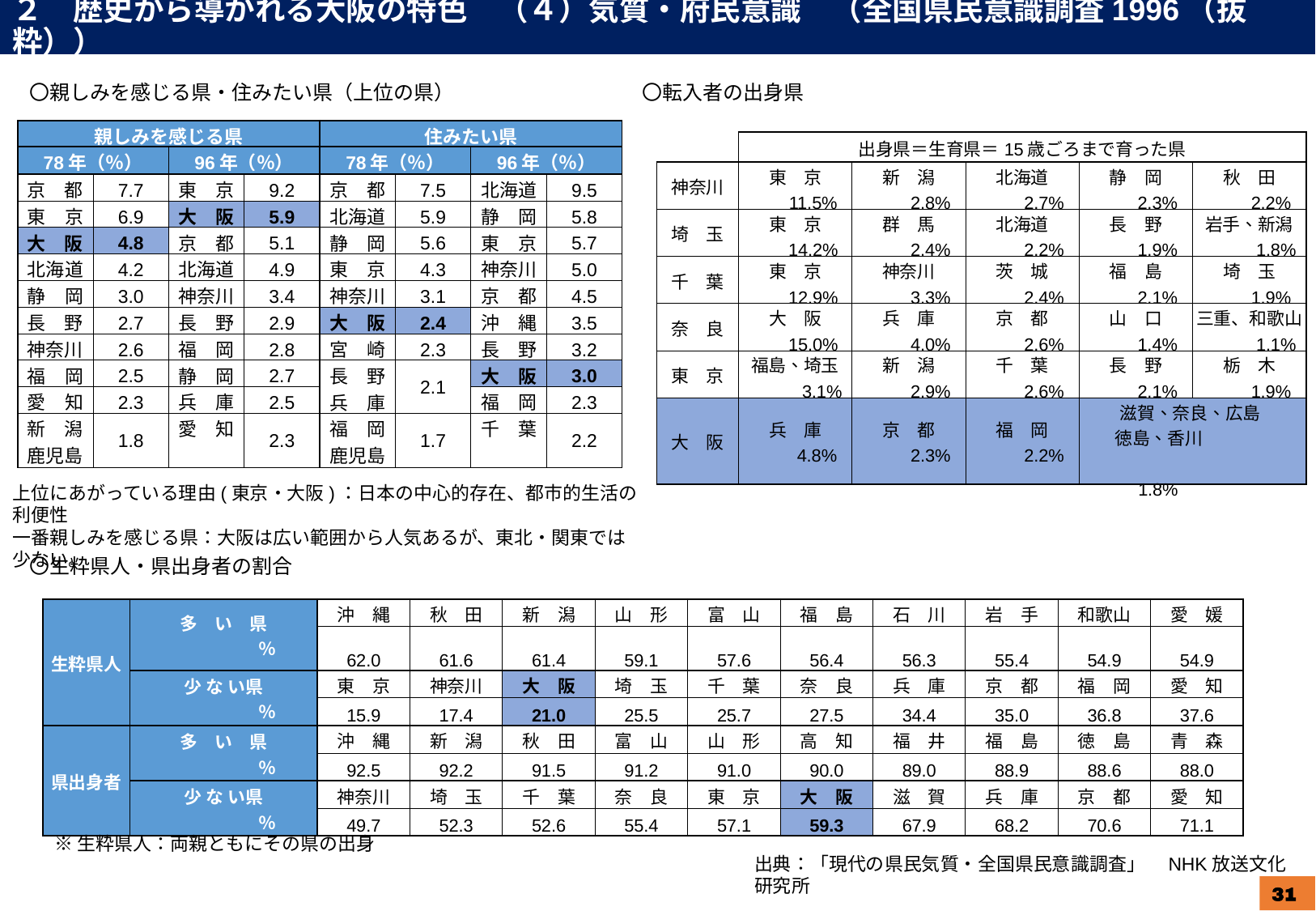

２　歴史から導かれる大阪の特色　（４）気質・府民意識　（全国県民意識調査1996（抜粋））
〇転入者の出身県
〇親しみを感じる県・住みたい県（上位の県）
| 親しみを感じる県 |  |  |  | 住みたい県 |  |  |  |
| --- | --- | --- | --- | --- | --- | --- | --- |
| 78年（％） |  | 96年（％） |  | 78年（％） |  | 96年（％） |  |
| 京　都 | 7.7 | 東　京 | 9.2 | 京　都 | 7.5 | 北海道 | 9.5 |
| 東　京 | 6.9 | 大　阪 | 5.9 | 北海道 | 5.9 | 静　岡 | 5.8 |
| 大　阪 | 4.8 | 京　都 | 5.1 | 静　岡 | 5.6 | 東　京 | 5.7 |
| 北海道 | 4.2 | 北海道 | 4.9 | 東　京 | 4.3 | 神奈川 | 5.0 |
| 静　岡 | 3.0 | 神奈川 | 3.4 | 神奈川 | 3.1 | 京　都 | 4.5 |
| 長　野 | 2.7 | 長　野 | 2.9 | 大　阪 | 2.4 | 沖　縄 | 3.5 |
| 神奈川 | 2.6 | 福　岡 | 2.8 | 宮　崎 | 2.3 | 長　野 | 3.2 |
| 福　岡 | 2.5 | 静　岡 | 2.7 | 長　野 兵　庫 | 2.1 | 大　阪 | 3.0 |
| 愛　知 | 2.3 | 兵　庫 | 2.5 |  |  | 福　岡 | 2.3 |
| 新　潟 鹿児島 | 1.8 | 愛　知 | 2.3 | 福　岡 鹿児島 | 1.7 | 千　葉 | 2.2 |
|  | 出身県＝生育県＝15歳ごろまで育った県 |  |  |  |  |
| --- | --- | --- | --- | --- | --- |
| 神奈川 | 東　京 11.5% | 新　潟 2.8% | 北海道 2.7% | 静　岡 2.3% | 秋　田 2.2% |
| 埼　玉 | 東　京 14.2% | 群　馬 2.4% | 北海道 2.2% | 長　野 1.9% | 岩手、新潟 　 1.8% |
| 千　葉 | 東　京 12.9% | 神奈川 3.3% | 茨　城 2.4% | 福　島 2.1% | 埼　玉 1.9% |
| 奈　良 | 大　阪 15.0% | 兵　庫 4.0% | 京　都 2.6% | 山　口 1.4% | 三重、和歌山 　 1.1% |
| 東　京 | 福島、埼玉 　 3.1% | 新　潟 2.9% | 千　葉 2.6% | 長　野 2.1% | 栃　木 1.9% |
| 大　阪 | 兵　庫 4.8% | 京　都 2.3% | 福　岡 2.2% | 滋賀、奈良、広島 徳島、香川　 　　　 　　　　　　　　　　　　　　　1.8% |  |
上位にあがっている理由(東京・大阪)：日本の中心的存在、都市的生活の利便性
一番親しみを感じる県：大阪は広い範囲から人気あるが、東北・関東では少ない。
〇生粋県人・県出身者の割合
| 生粋県人 | 多　い　県 　　　　　％ | 沖　縄 | 秋　田 | 新　潟 | 山　形 | 富　山 | 福　島 | 石　川 | 岩　手 | 和歌山 | 愛　媛 |
| --- | --- | --- | --- | --- | --- | --- | --- | --- | --- | --- | --- |
|  |  | 62.0 | 61.6 | 61.4 | 59.1 | 57.6 | 56.4 | 56.3 | 55.4 | 54.9 | 54.9 |
|  | 少 な い県 　　　　　％ | 東　京 | 神奈川 | 大　阪 | 埼　玉 | 千　葉 | 奈　良 | 兵　庫 | 京　都 | 福　岡 | 愛　知 |
|  |  | 15.9 | 17.4 | 21.0 | 25.5 | 25.7 | 27.5 | 34.4 | 35.0 | 36.8 | 37.6 |
| 県出身者 | 多　い　県 　　　　　％ | 沖　縄 | 新　潟 | 秋　田 | 富　山 | 山　形 | 高　知 | 福　井 | 福　島 | 徳　島 | 青　森 |
|  |  | 92.5 | 92.2 | 91.5 | 91.2 | 91.0 | 90.0 | 89.0 | 88.9 | 88.6 | 88.0 |
|  | 少 な い県 　　　　　％ | 神奈川 | 埼　玉 | 千　葉 | 奈　良 | 東　京 | 大　阪 | 滋　賀 | 兵　庫 | 京　都 | 愛　知 |
|  |  | 49.7 | 52.3 | 52.6 | 55.4 | 57.1 | 59.3 | 67.9 | 68.2 | 70.6 | 71.1 |
※生粋県人：両親ともにその県の出身
出典：「現代の県民気質・全国県民意識調査」　NHK放送文化研究所
31